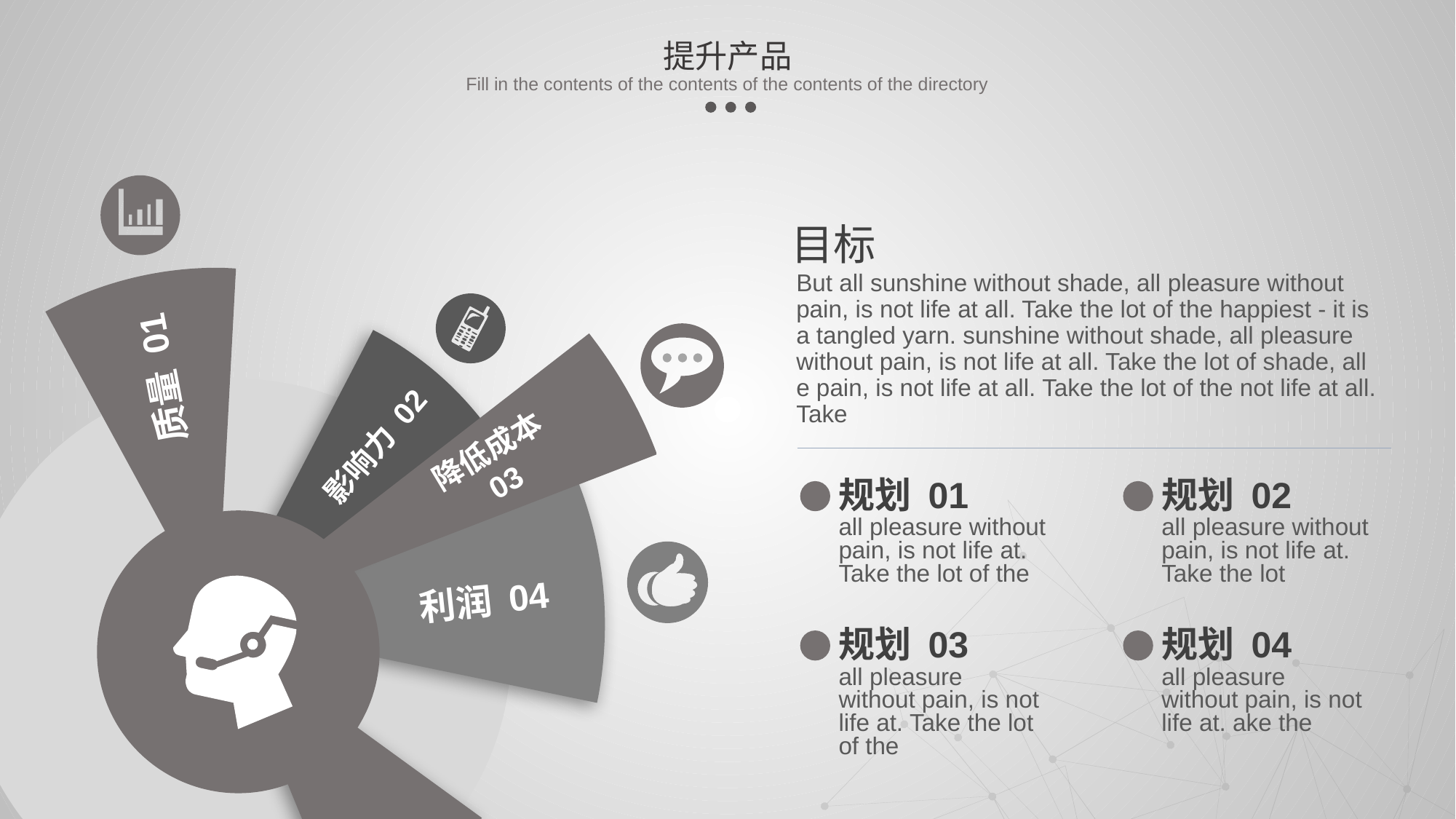

提升产品
Fill in the contents of the contents of the contents of the directory

目标
But all sunshine without shade, all pleasure without pain, is not life at all. Take the lot of the happiest - it is a tangled yarn. sunshine without shade, all pleasure without pain, is not life at all. Take the lot of shade, all e pain, is not life at all. Take the lot of the not life at all. Take

质量 01
影响力 02
降低成本 03
规划 01
规划 02

all pleasure without pain, is not life at. Take the lot of the
all pleasure without pain, is not life at. Take the lot

利润 04
规划 03
规划 04

all pleasure without pain, is not life at. Take the lot of the
all pleasure without pain, is not life at. ake the